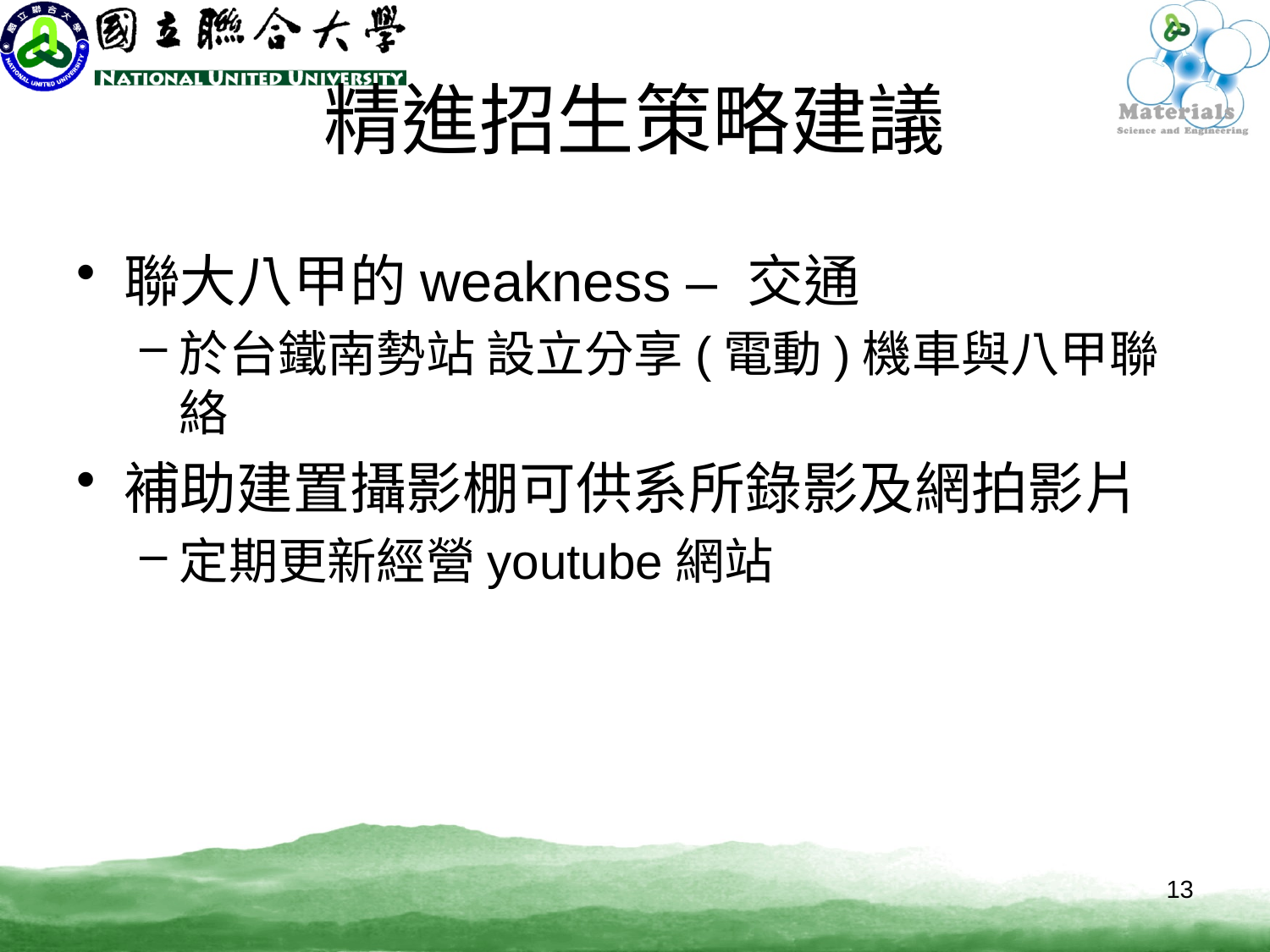

# 精進招生策略建議
聯大八甲的weakness – 交通
於台鐵南勢站 設立分享(電動)機車與八甲聯絡
補助建置攝影棚可供系所錄影及網拍影片
定期更新經營youtube網站

13